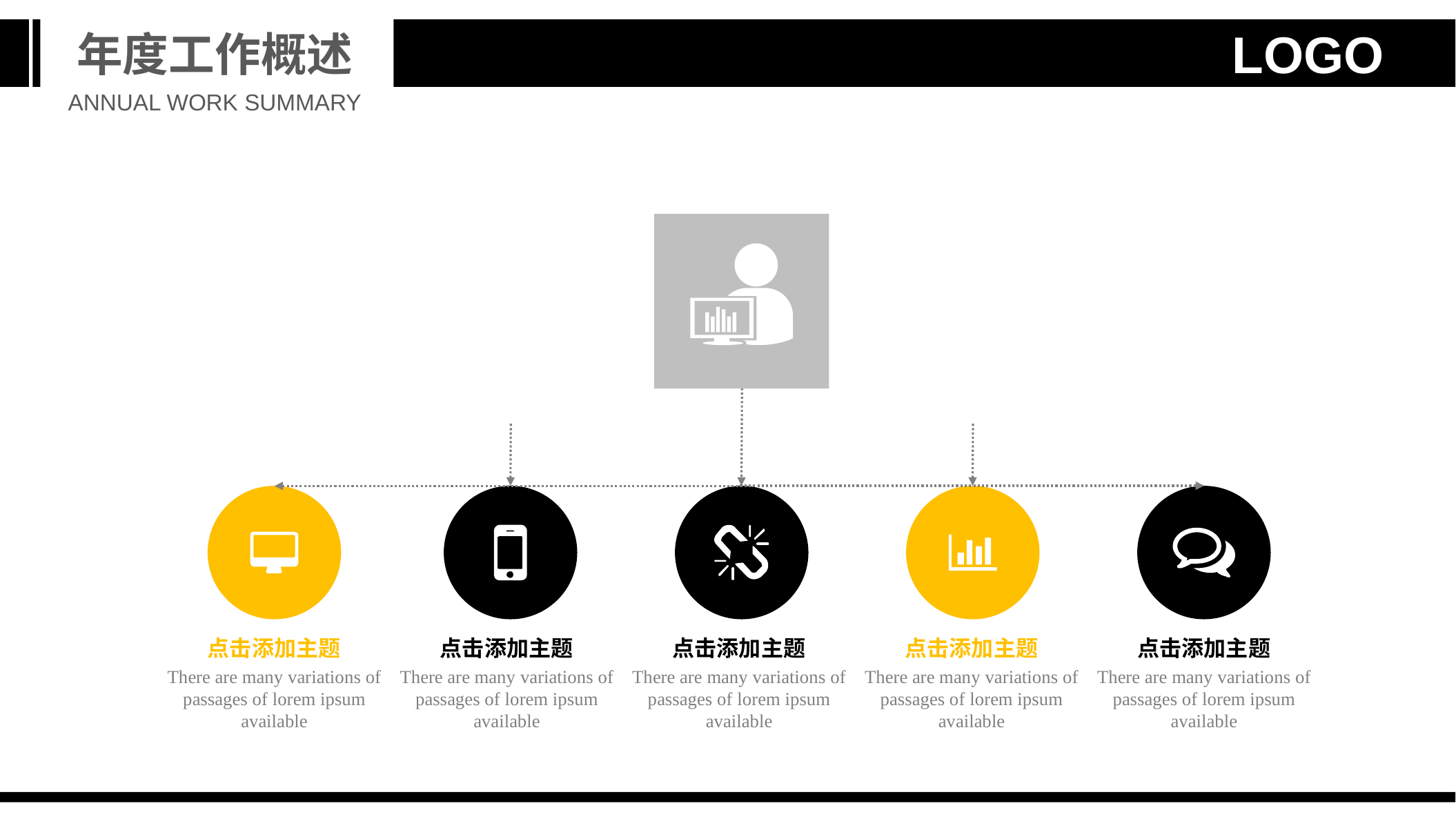

年度工作概述
LOGO
ANNUAL WORK SUMMARY

点击添加主题
There are many variations of passages of lorem ipsum available
点击添加主题
There are many variations of passages of lorem ipsum available
点击添加主题
There are many variations of passages of lorem ipsum available
点击添加主题
There are many variations of passages of lorem ipsum available
点击添加主题
There are many variations of passages of lorem ipsum available